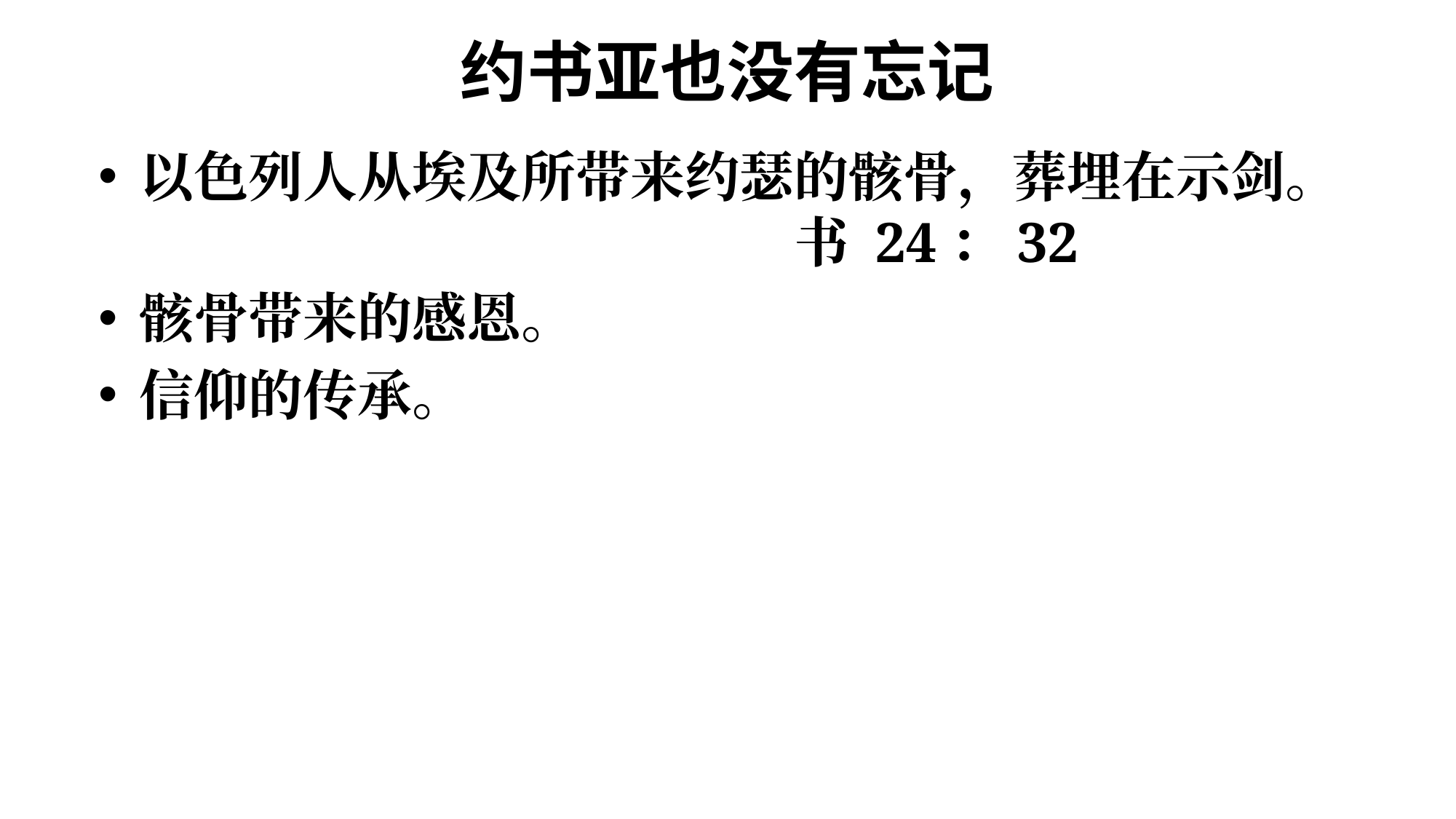

# 约书亚也没有忘记
以色列人从埃及所带来约瑟的骸骨，葬埋在示剑。						书 24：32
骸骨带来的感恩。
信仰的传承。